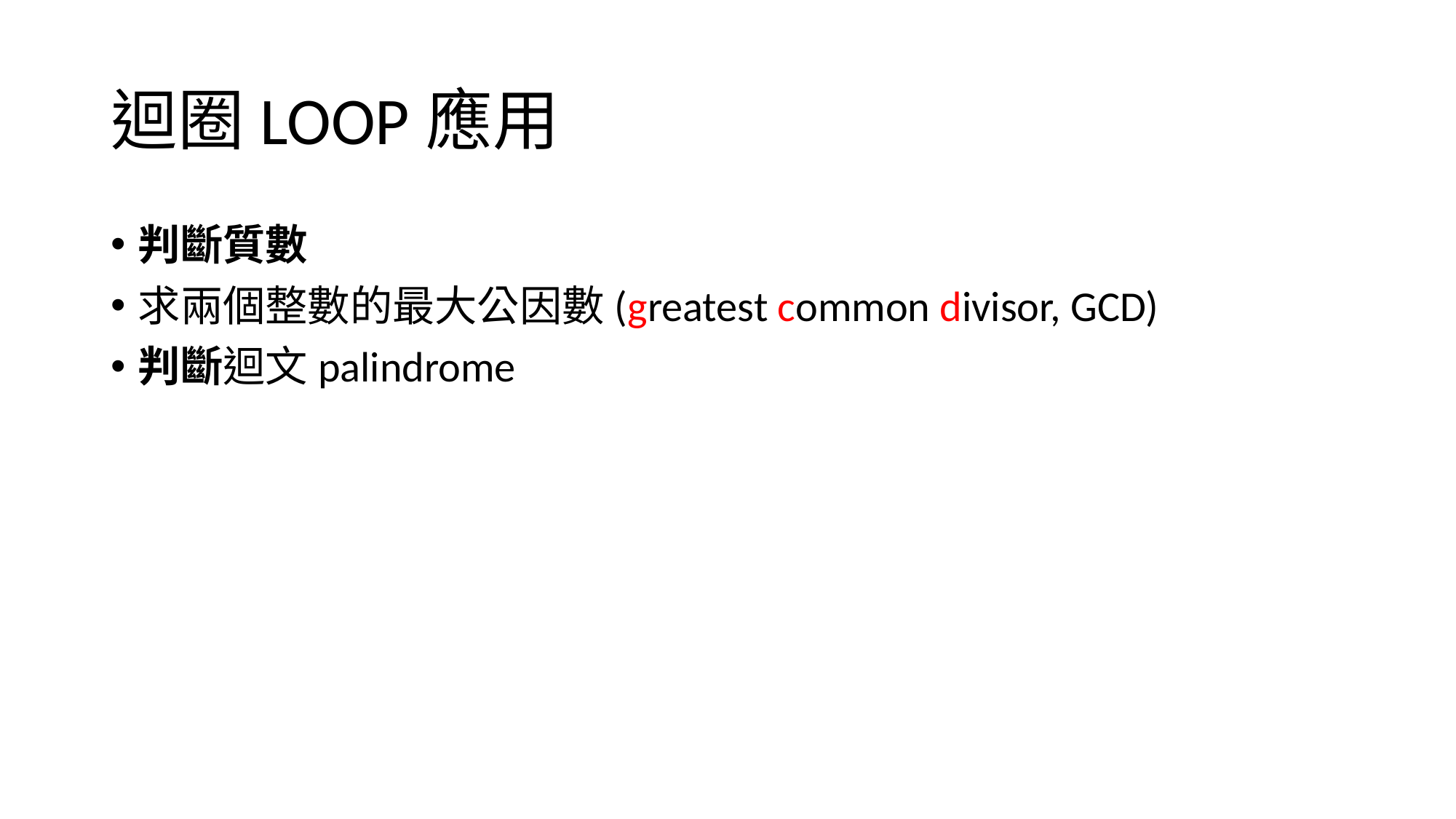

# 迴圈LOOP應用
判斷質數
求兩個整數的最大公因數(greatest common divisor, GCD)
判斷迴文palindrome